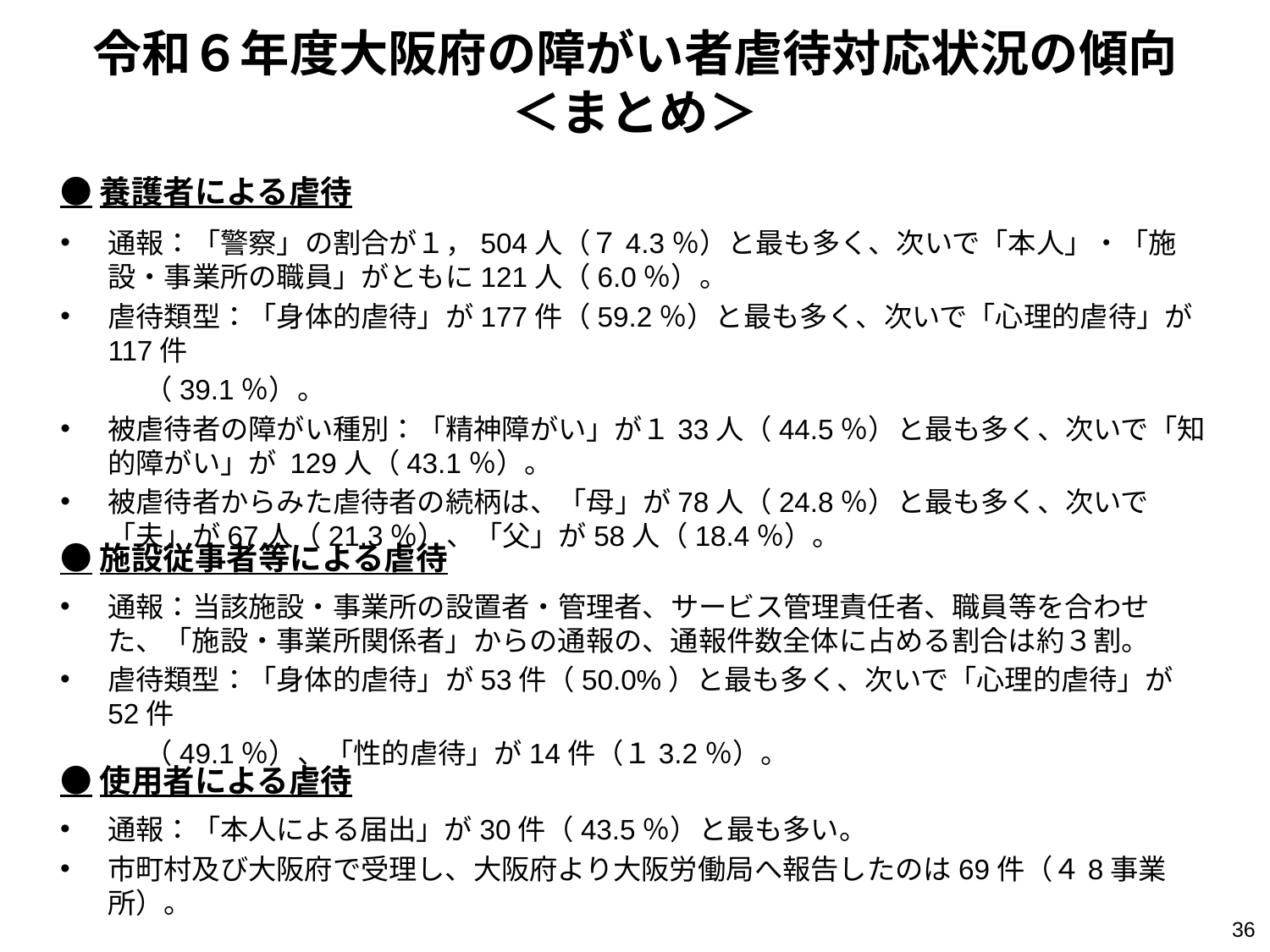

# 令和６年度大阪府の障がい者虐待対応状況の傾向 ＜まとめ＞
●養護者による虐待
通報：「警察」の割合が１，504人（７4.3％）と最も多く、次いで「本人」・「施設・事業所の職員」がともに121人（6.0％）。
虐待類型：「身体的虐待」が177件（59.2％）と最も多く、次いで「心理的虐待」が117件
　　　（39.1％）。
被虐待者の障がい種別：「精神障がい」が１33人（44.5％）と最も多く、次いで「知的障がい」が 129人（43.1％）。
被虐待者からみた虐待者の続柄は、「母」が78人（24.8％）と最も多く、次いで「夫」が67人（21.3％）、「父」が58人（18.4％）。

●施設従事者等による虐待
通報：当該施設・事業所の設置者・管理者、サービス管理責任者、職員等を合わせた、「施設・事業所関係者」からの通報の、通報件数全体に占める割合は約３割。
虐待類型：「身体的虐待」が53件（50.0%）と最も多く、次いで「心理的虐待」が52件
　　　（49.1％）、「性的虐待」が14件（１3.2％）。
●使用者による虐待
通報：「本人による届出」が30件（43.5％）と最も多い。
市町村及び大阪府で受理し、大阪府より大阪労働局へ報告したのは69件（４8事業所）。
36